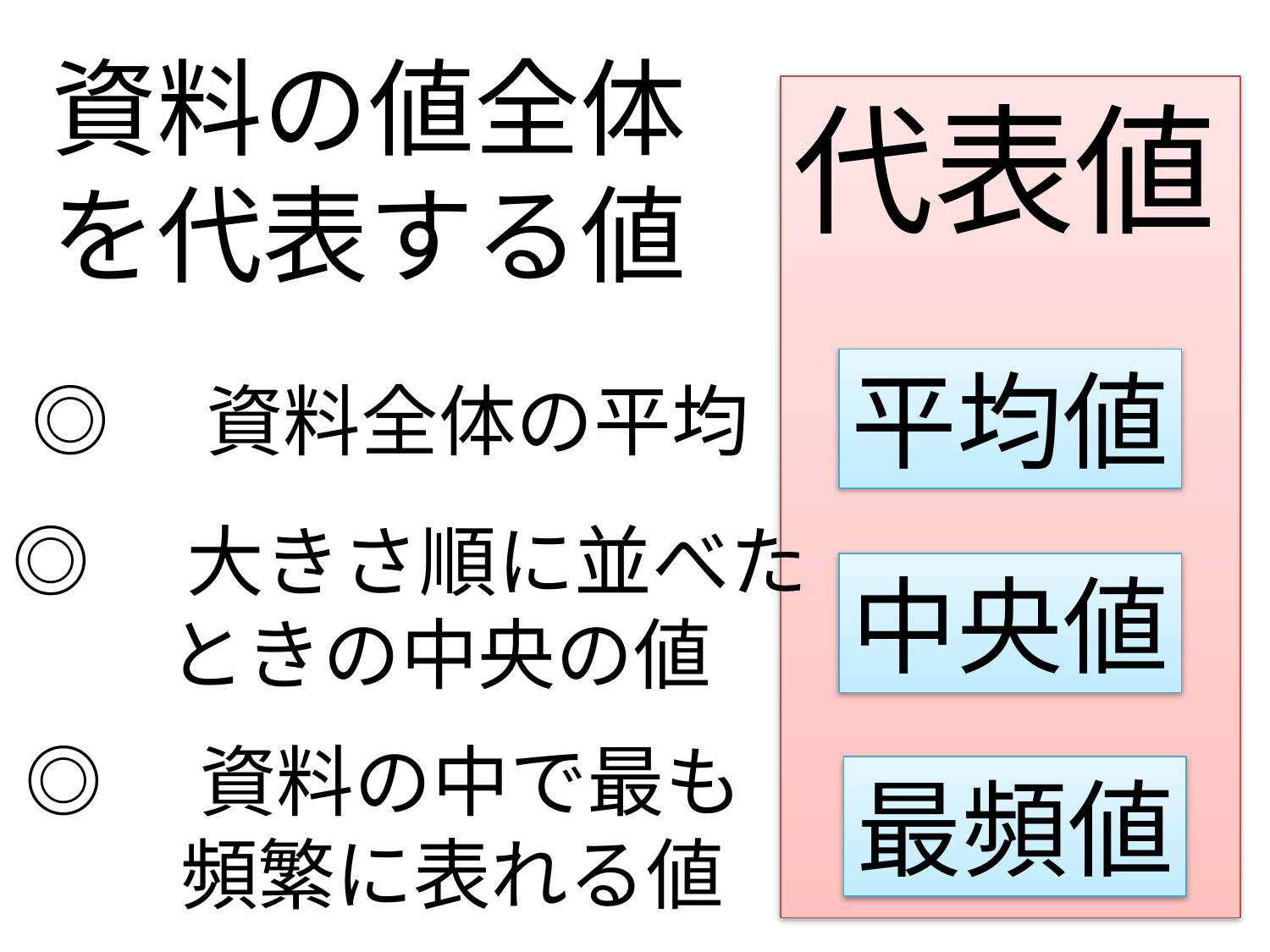

資料の値全体を代表する値
代表値

平均値
◎　資料全体の平均
◎　大きさ順に並べた
　　ときの中央の値
中央値
◎　資料の中で最も
　　頻繁に表れる値
最頻値